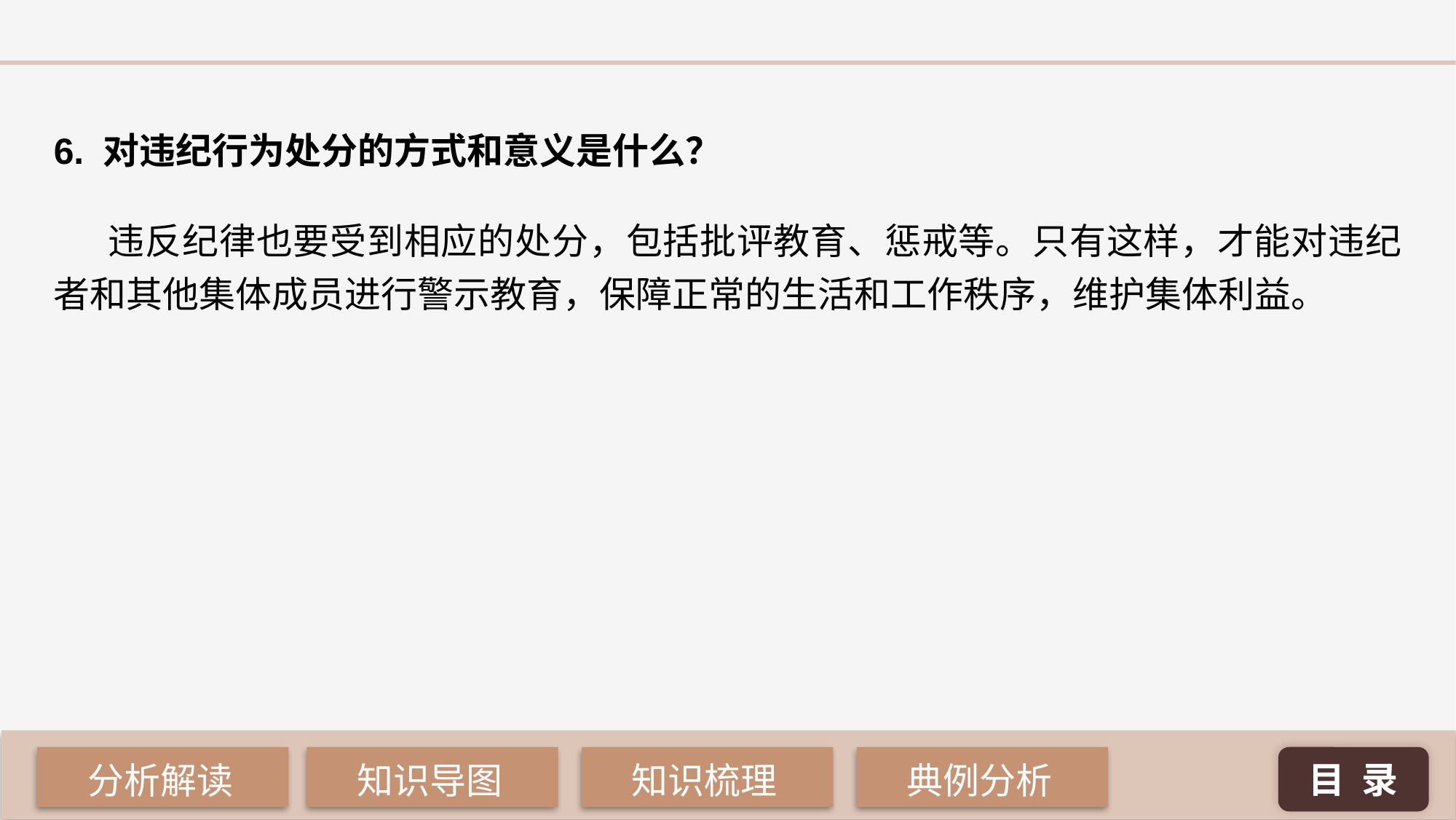

6. 对违纪行为处分的方式和意义是什么？
违反纪律也要受到相应的处分，包括批评教育、惩戒等。只有这样，才能对违纪者和其他集体成员进行警示教育，保障正常的生活和工作秩序，维护集体利益。